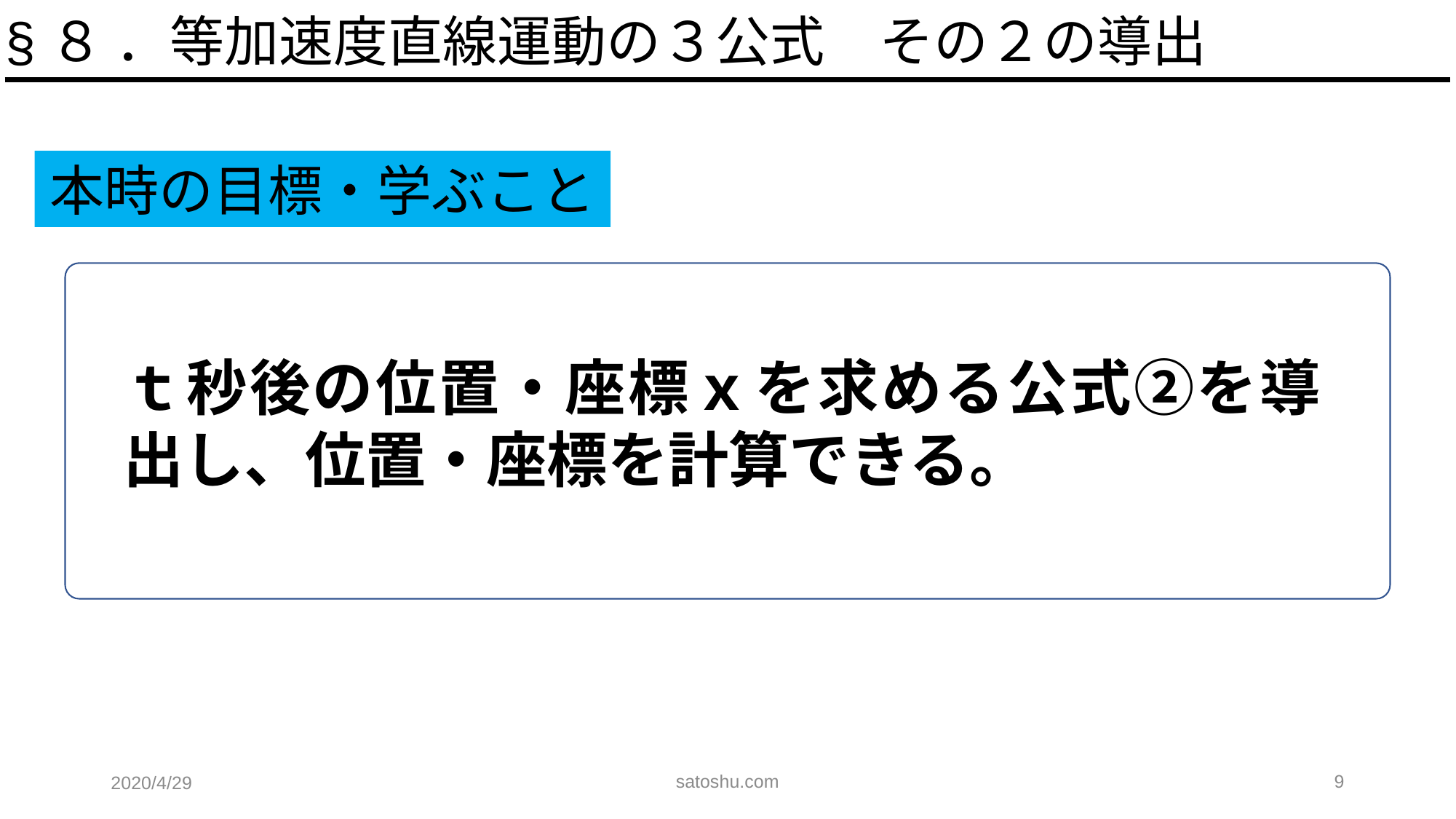

§８ ．等加速度直線運動の３公式　その２の導出
本時の目標・学ぶこと

ｔ秒後の位置・座標ｘを求める公式②を導出し、位置・座標を計算できる。
satoshu.com
9
2020/4/29